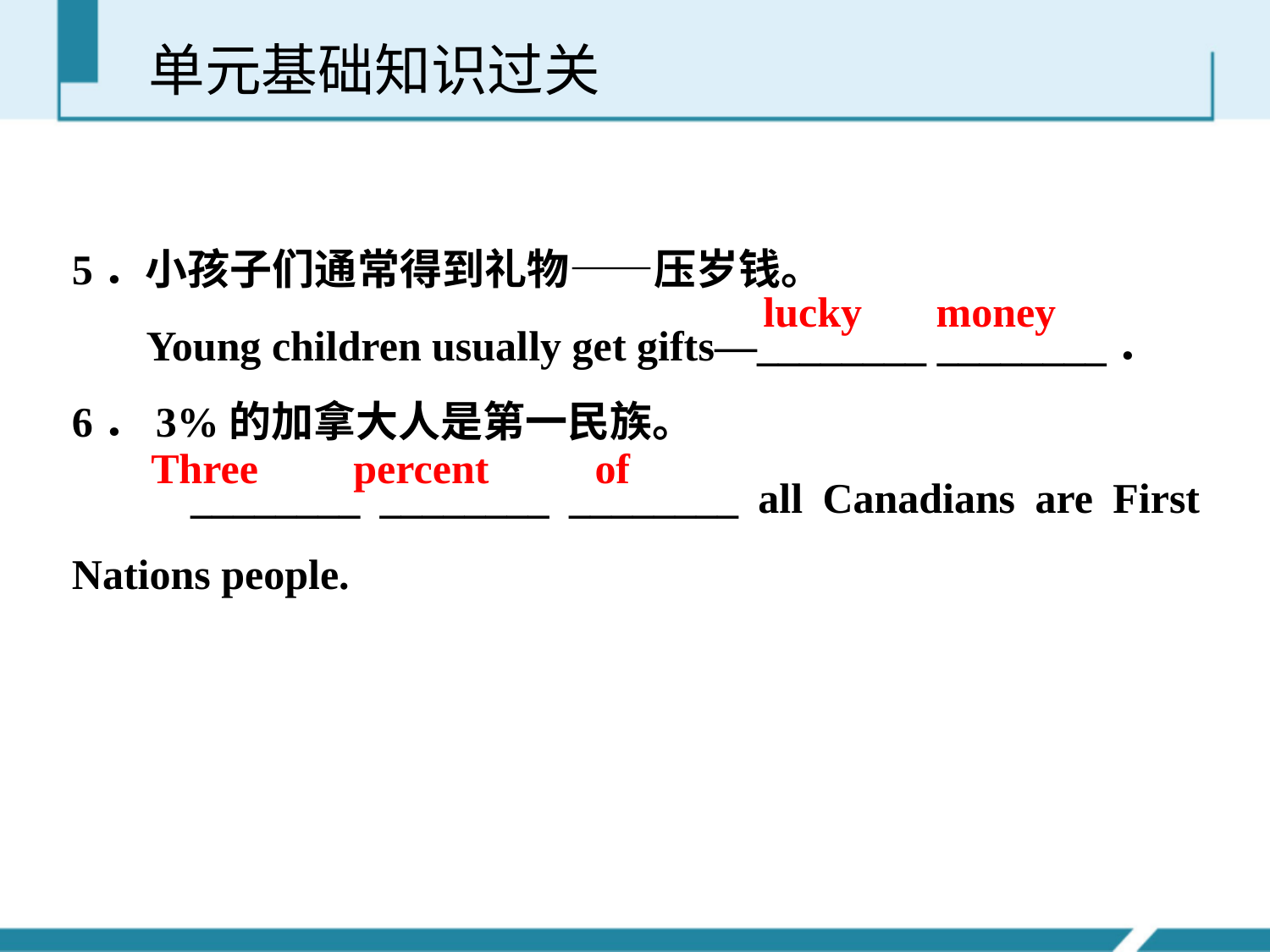

单元基础知识过关
5．小孩子们通常得到礼物——压岁钱。
       Young children usually get gifts—________ ________．
6．3%的加拿大人是第一民族。
      ________ ________ ________ all Canadians are First Nations people.
lucky       money
Three         percent          of